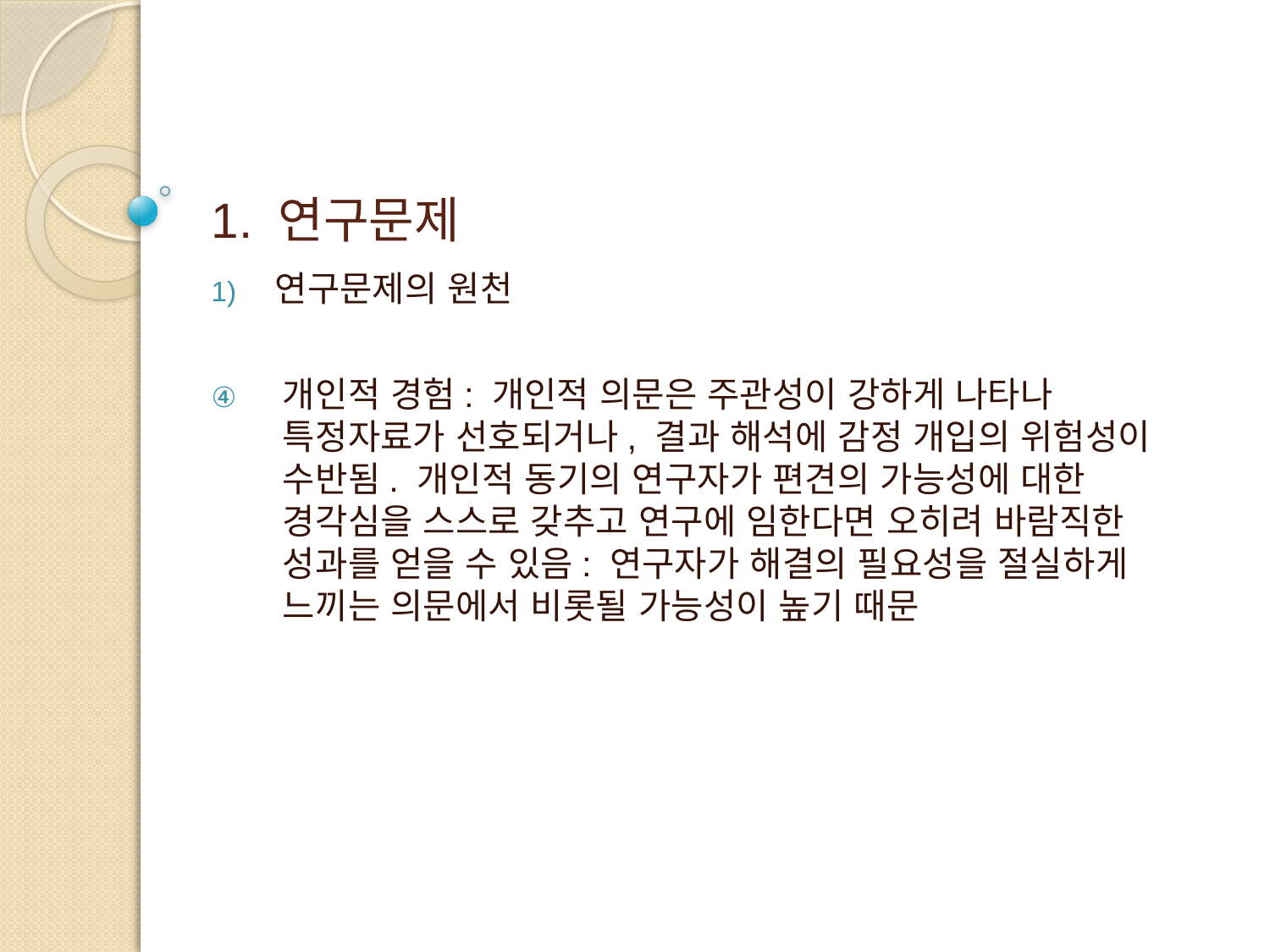

# 1. 연구문제
연구문제의 원천

개인적 경험: 개인적 의문은 주관성이 강하게 나타나 특정자료가 선호되거나, 결과 해석에 감정 개입의 위험성이 수반됨. 개인적 동기의 연구자가 편견의 가능성에 대한 경각심을 스스로 갖추고 연구에 임한다면 오히려 바람직한 성과를 얻을 수 있음: 연구자가 해결의 필요성을 절실하게 느끼는 의문에서 비롯될 가능성이 높기 때문